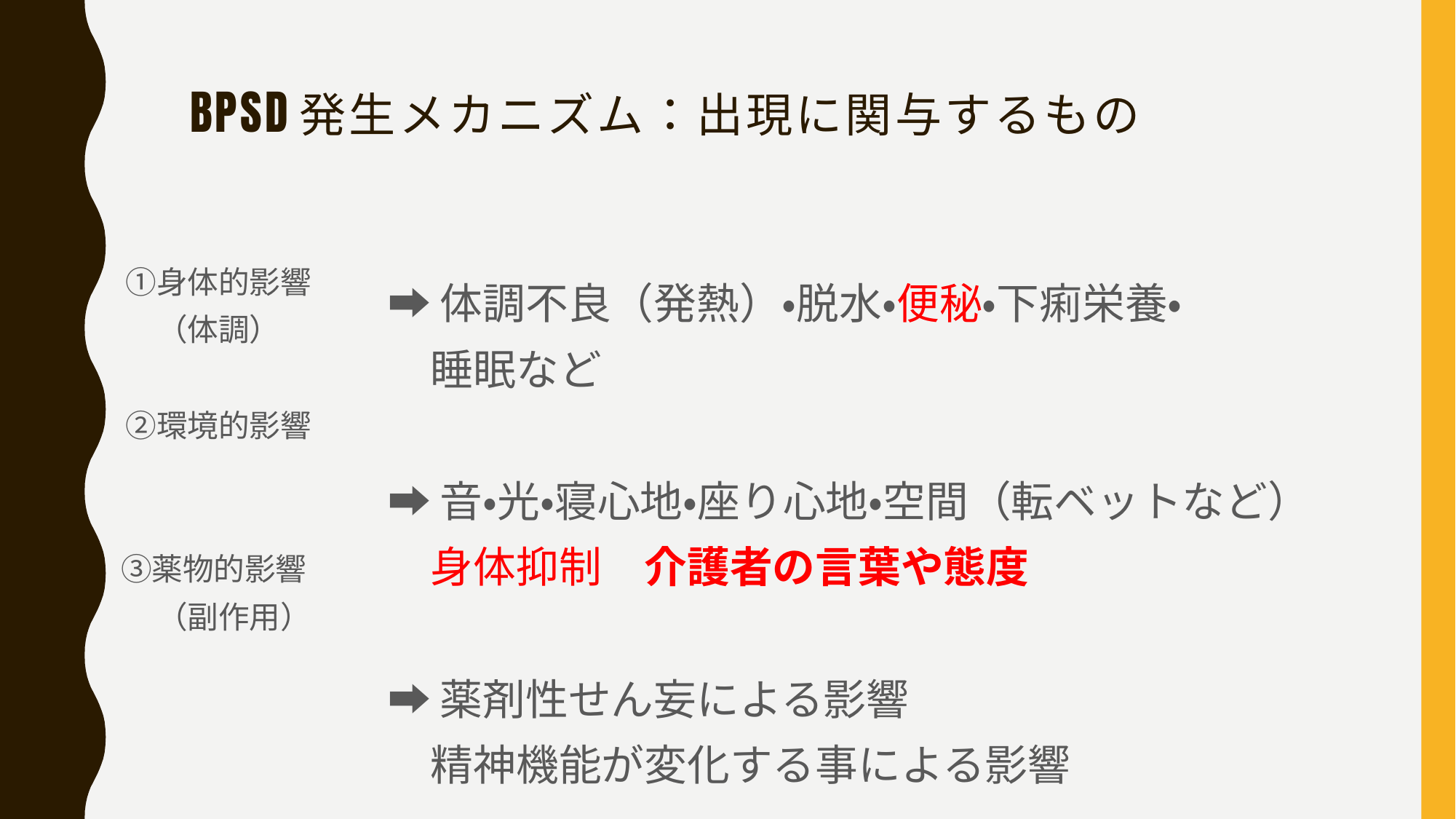

# BPSD発生メカニズム：出現に関与するもの

　①身体的影響
　　（体調）

　②環境的影響

　③薬物的影響
　　（副作用）

➡体調不良（発熱）・脱水・便秘・下痢栄養・
　睡眠など

➡音・光・寝心地・座り心地・空間（転ベットなど）
　身体抑制　介護者の言葉や態度

➡薬剤性せん妄による影響
　精神機能が変化する事による影響